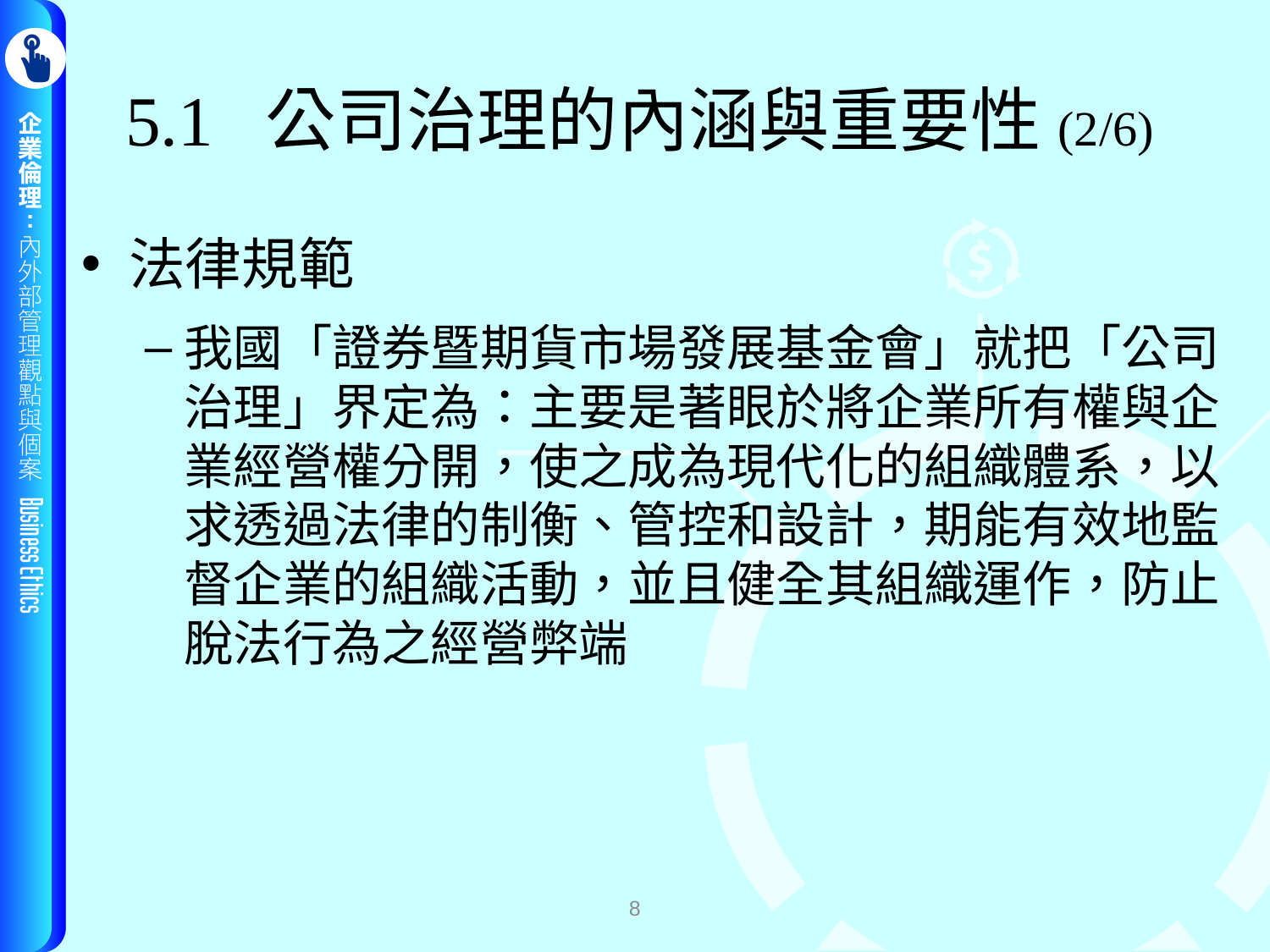

# 5.1  公司治理的內涵與重要性(2/6)
法律規範
我國「證券暨期貨市場發展基金會」就把「公司治理」界定為：主要是著眼於將企業所有權與企業經營權分開，使之成為現代化的組織體系，以求透過法律的制衡、管控和設計，期能有效地監督企業的組織活動，並且健全其組織運作，防止脫法行為之經營弊端
8